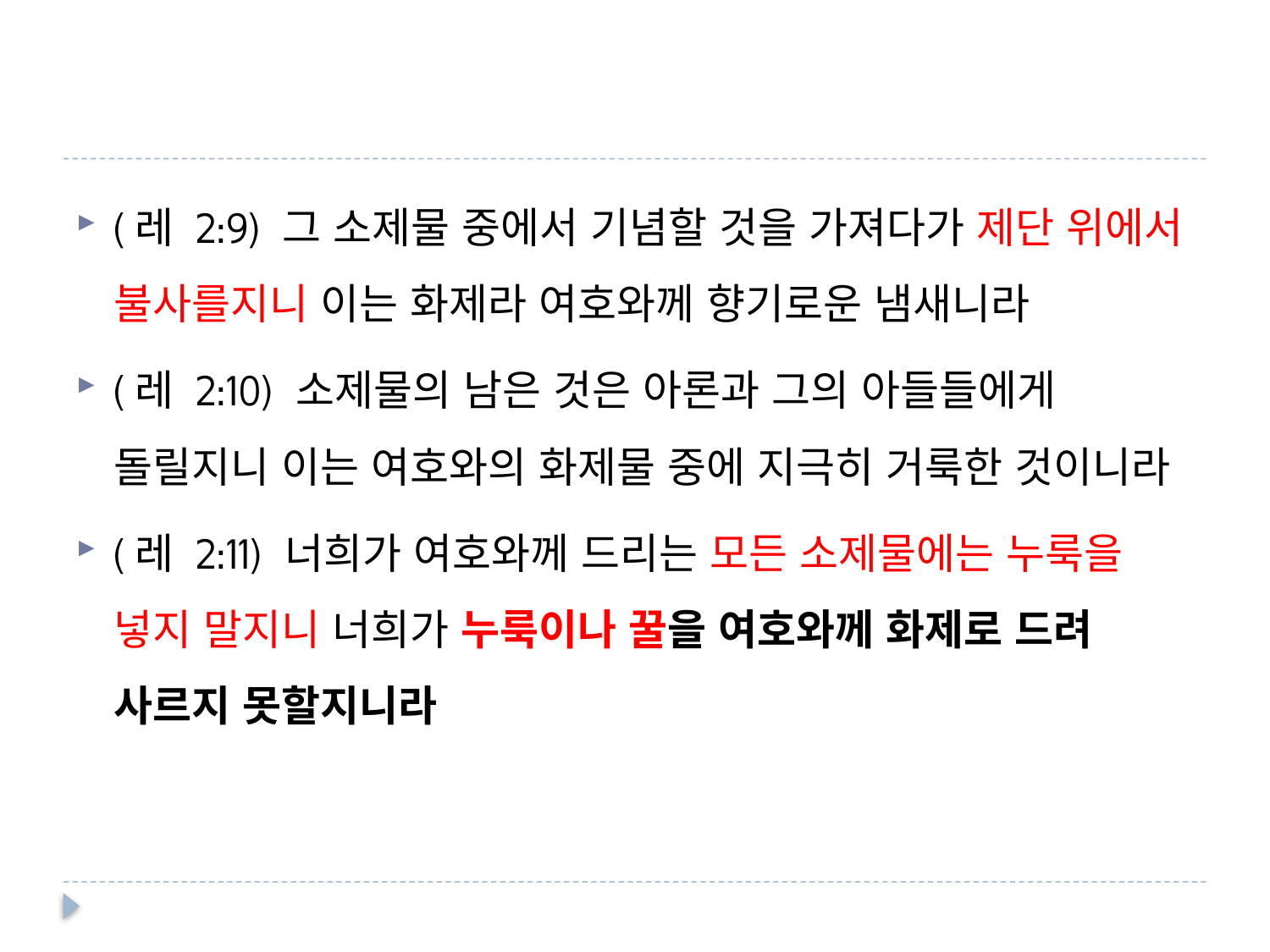

#
(레 2:9) 그 소제물 중에서 기념할 것을 가져다가 제단 위에서 불사를지니 이는 화제라 여호와께 향기로운 냄새니라
(레 2:10) 소제물의 남은 것은 아론과 그의 아들들에게 돌릴지니 이는 여호와의 화제물 중에 지극히 거룩한 것이니라
(레 2:11) 너희가 여호와께 드리는 모든 소제물에는 누룩을 넣지 말지니 너희가 누룩이나 꿀을 여호와께 화제로 드려 사르지 못할지니라